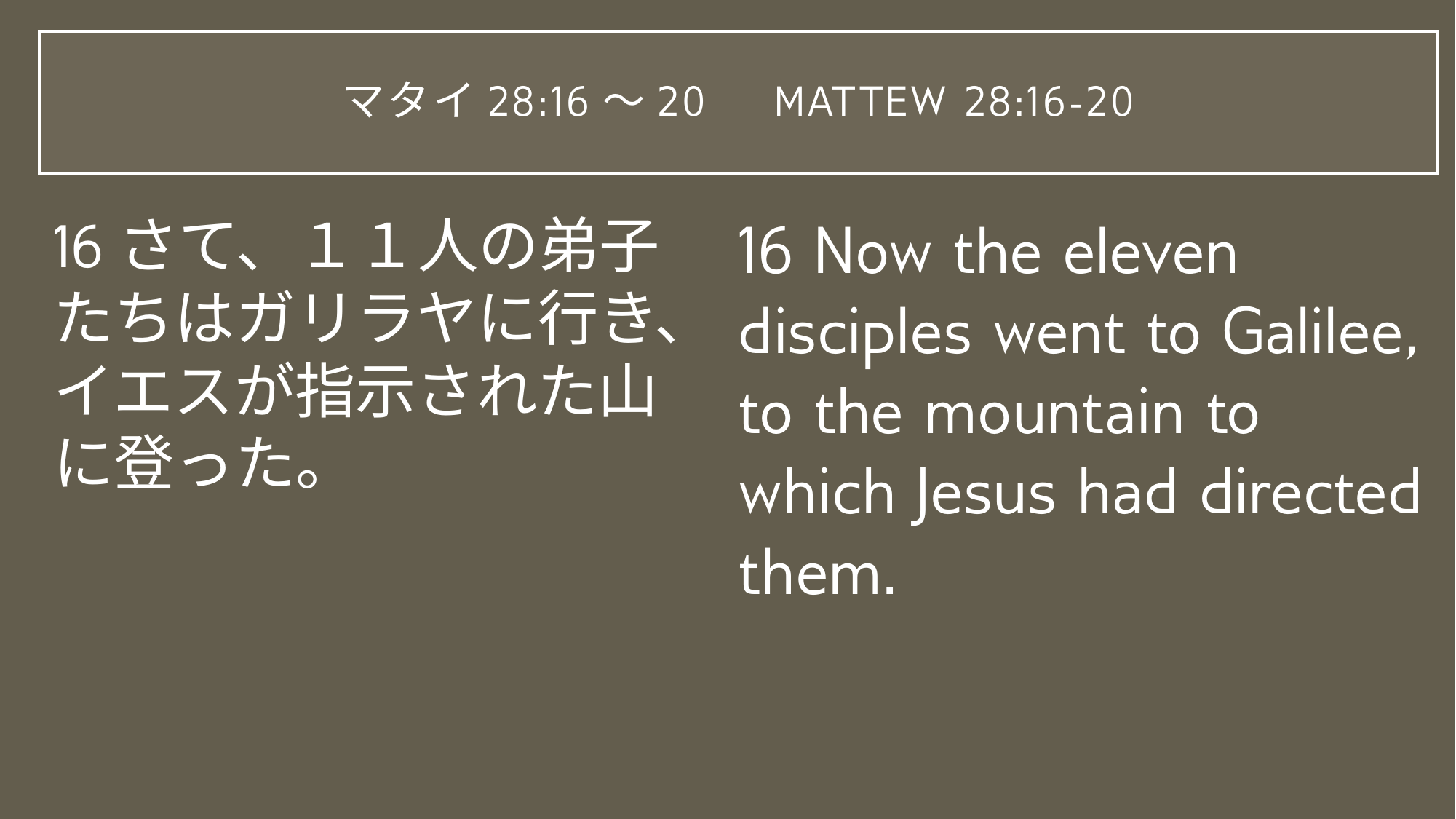

# マタイ28:16～20　Mattew 28:16-20
16さて、１１人の弟子たちはガリラヤに行き、イエスが指示された山に登った。
16 Now the eleven disciples went to Galilee, to the mountain to which Jesus had directed them.